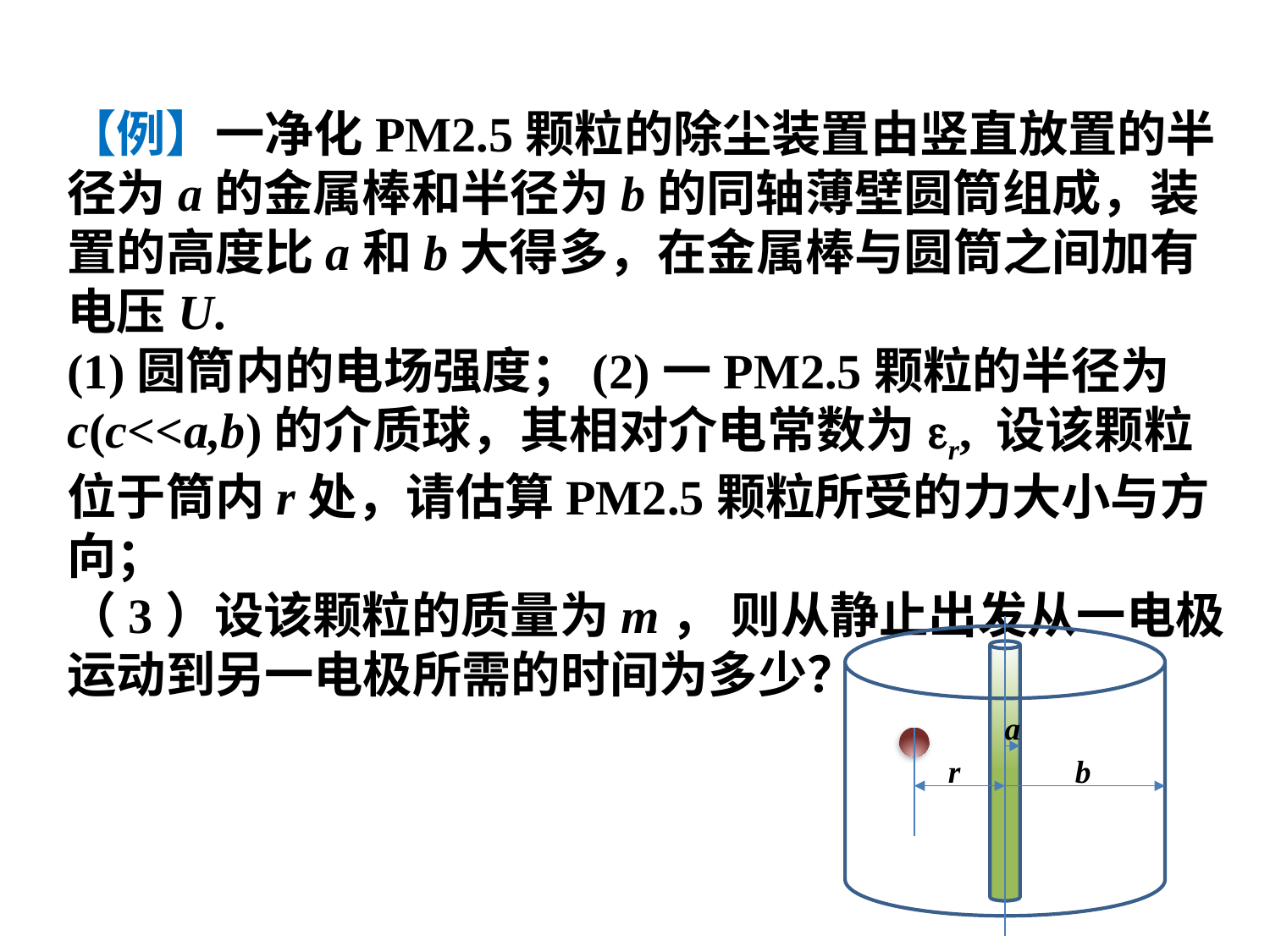

【例】一净化PM2.5颗粒的除尘装置由竖直放置的半径为a的金属棒和半径为b的同轴薄壁圆筒组成，装置的高度比a和b大得多，在金属棒与圆筒之间加有电压U.
(1)圆筒内的电场强度；(2)一PM2.5颗粒的半径为c(c<<a,b)的介质球，其相对介电常数为εr, 设该颗粒位于筒内r处，请估算PM2.5颗粒所受的力大小与方向；
（3）设该颗粒的质量为m， 则从静止出发从一电极运动到另一电极所需的时间为多少？

a

r
b